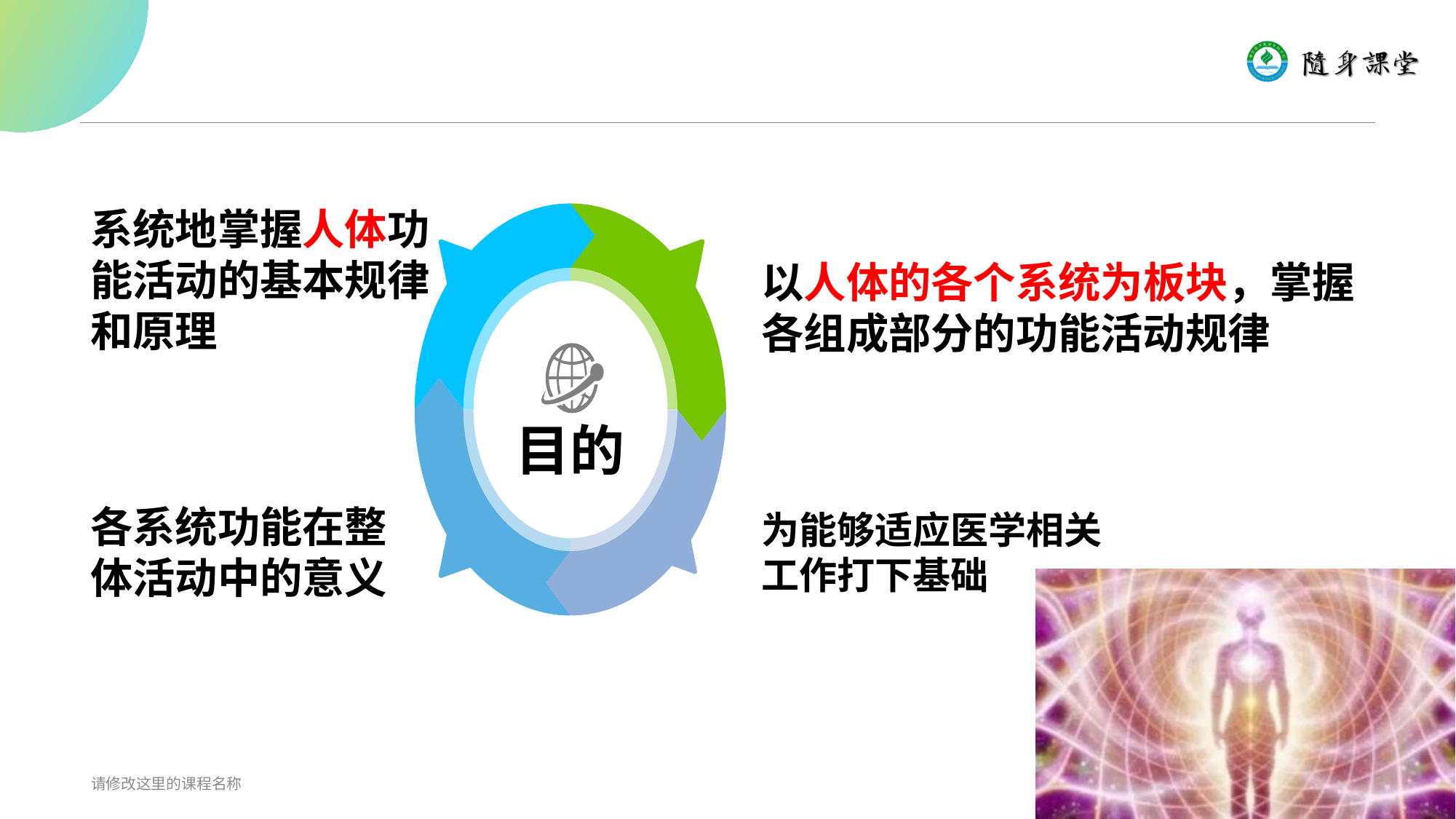

系统地掌握人体功能活动的基本规律和原理

以人体的各个系统为板块，掌握各组成部分的功能活动规律

目的
各系统功能在整体活动中的意义

为能够适应医学相关工作打下基础
请修改这里的课程名称
4